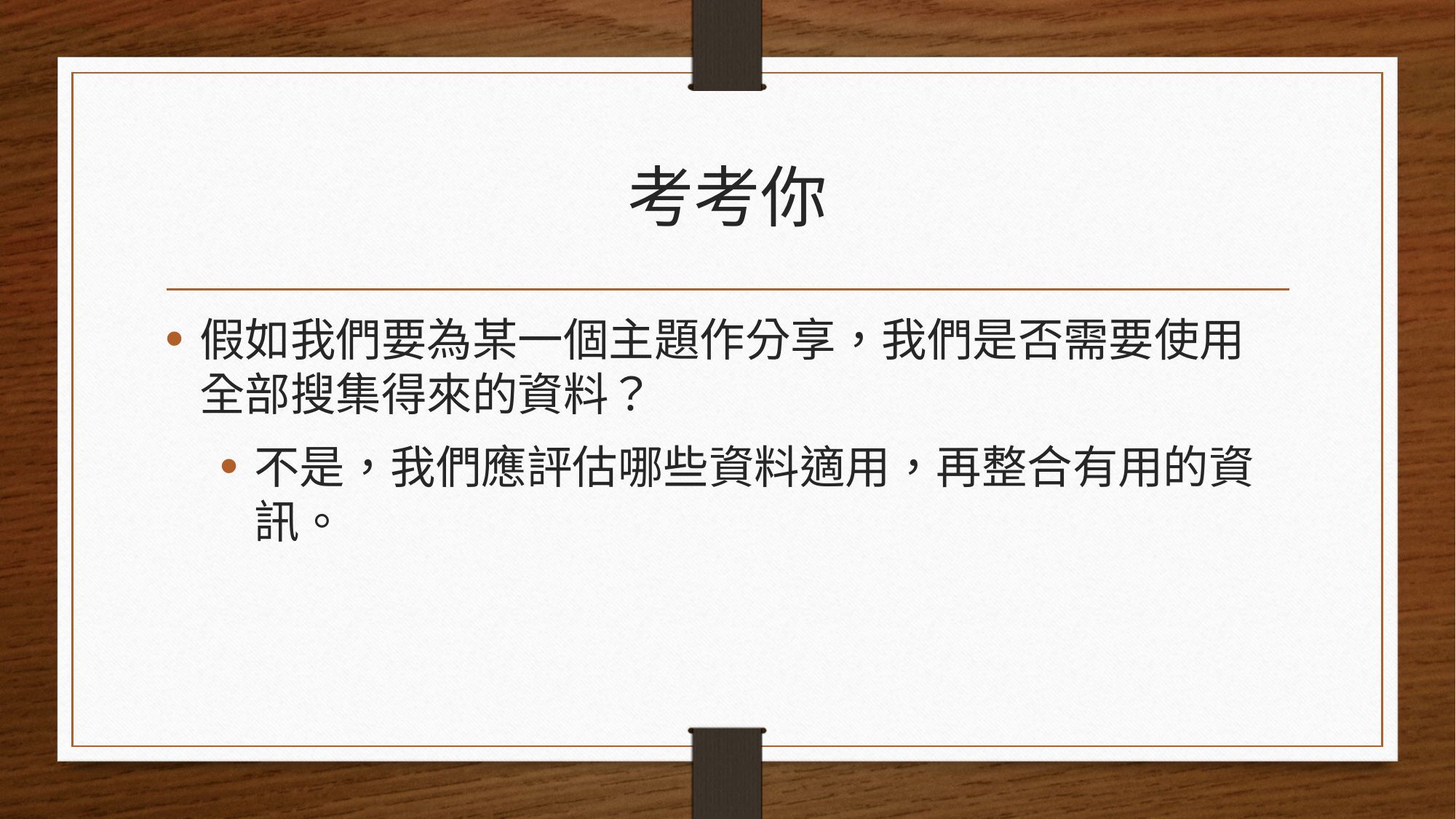

# 考考你
假如我們要為某一個主題作分享，我們是否需要使用全部搜集得來的資料？
不是，我們應評估哪些資料適用，再整合有用的資訊。